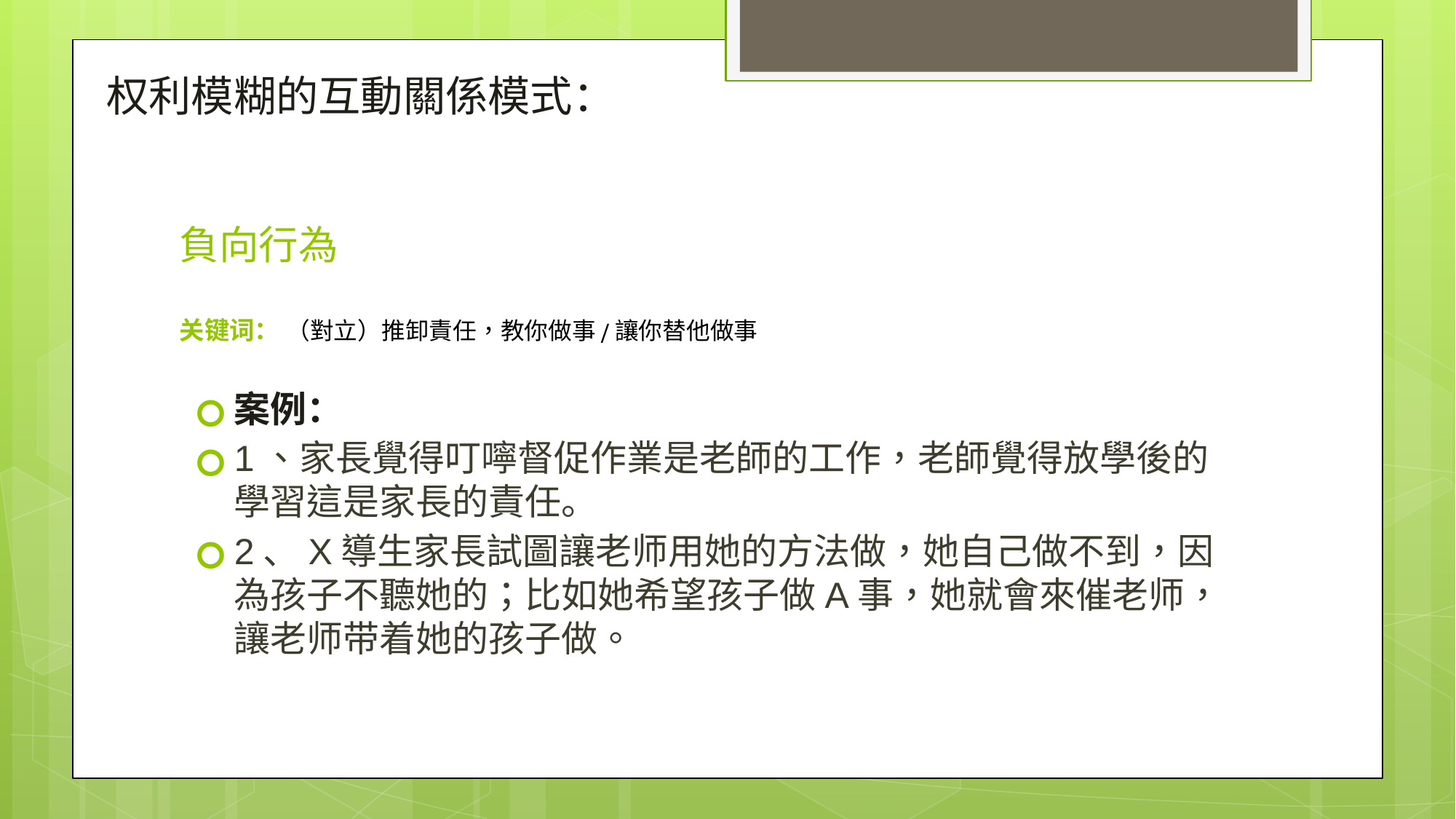

权利模糊的互動關係模式：
# 負向行為 关键词： （對立）推卸責任，教你做事/讓你替他做事
案例：
1、家長覺得叮嚀督促作業是老師的工作，老師覺得放學後的學習這是家長的責任。
2、X導生家長試圖讓老师用她的方法做，她自己做不到，因為孩子不聽她的；比如她希望孩子做A事，她就會來催老师，讓老师带着她的孩子做。